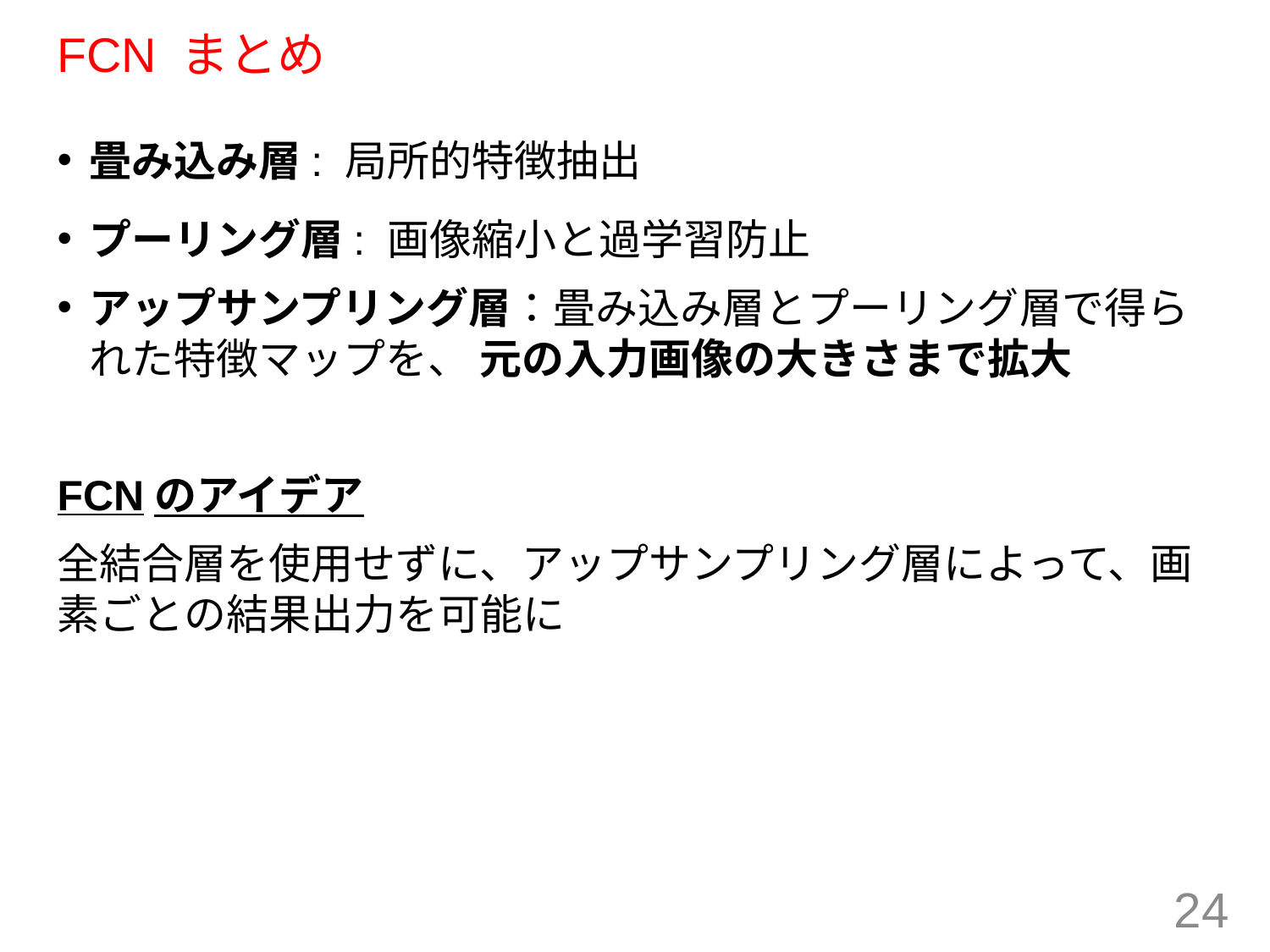

# FCN まとめ
畳み込み層: 局所的特徴抽出
プーリング層: 画像縮小と過学習防止
アップサンプリング層：畳み込み層とプーリング層で得られた特徴マップを、 元の入力画像の大きさまで拡大

FCNのアイデア
全結合層を使用せずに、アップサンプリング層によって、画素ごとの結果出力を可能に
24